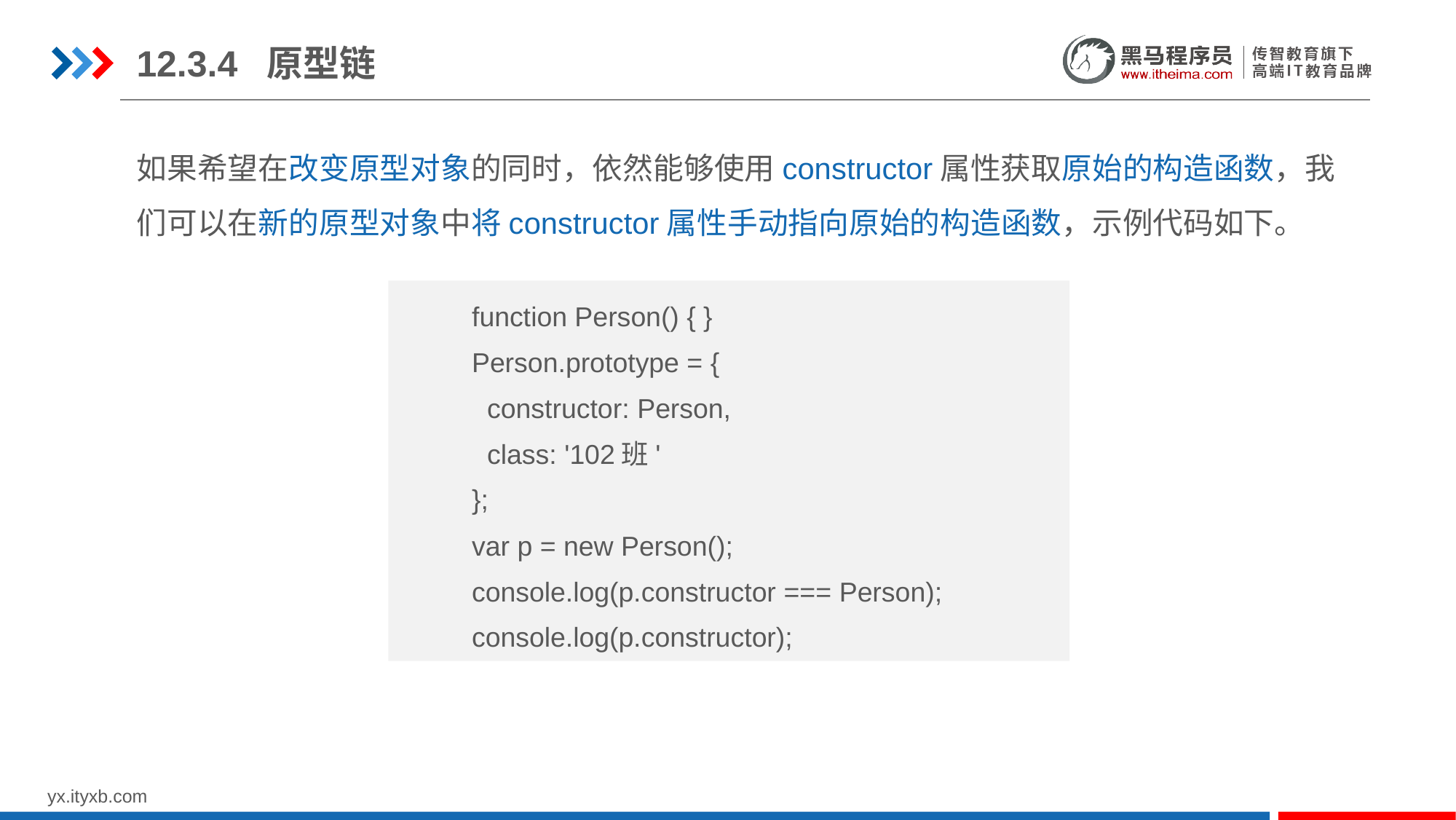

12.3.4  原型链
如果希望在改变原型对象的同时，依然能够使用constructor属性获取原始的构造函数，我们可以在新的原型对象中将constructor属性手动指向原始的构造函数，示例代码如下。
function Person() { }
Person.prototype = {
  constructor: Person,
  class: '102班'
};
var p = new Person();
console.log(p.constructor === Person);
console.log(p.constructor);